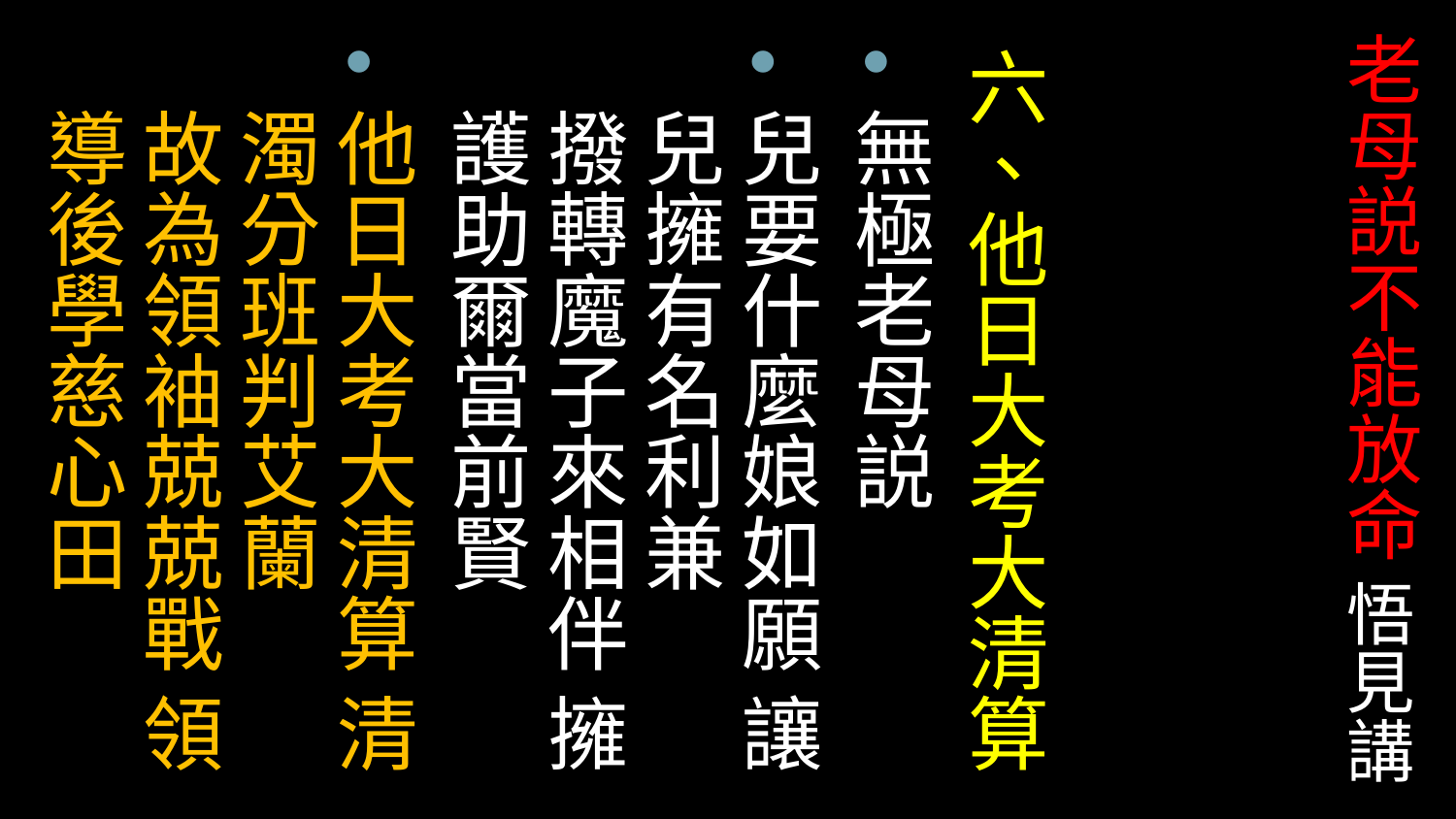

# 老母説不能放命 悟見講
六、他日大考大清算
無極老母説
兒要什麼娘如願 讓兒擁有名利兼
撥轉魔子來相伴 擁護助爾當前賢
他日大考大清算 清濁分班判艾蘭
故為領袖兢兢戰 領導後學慈心田